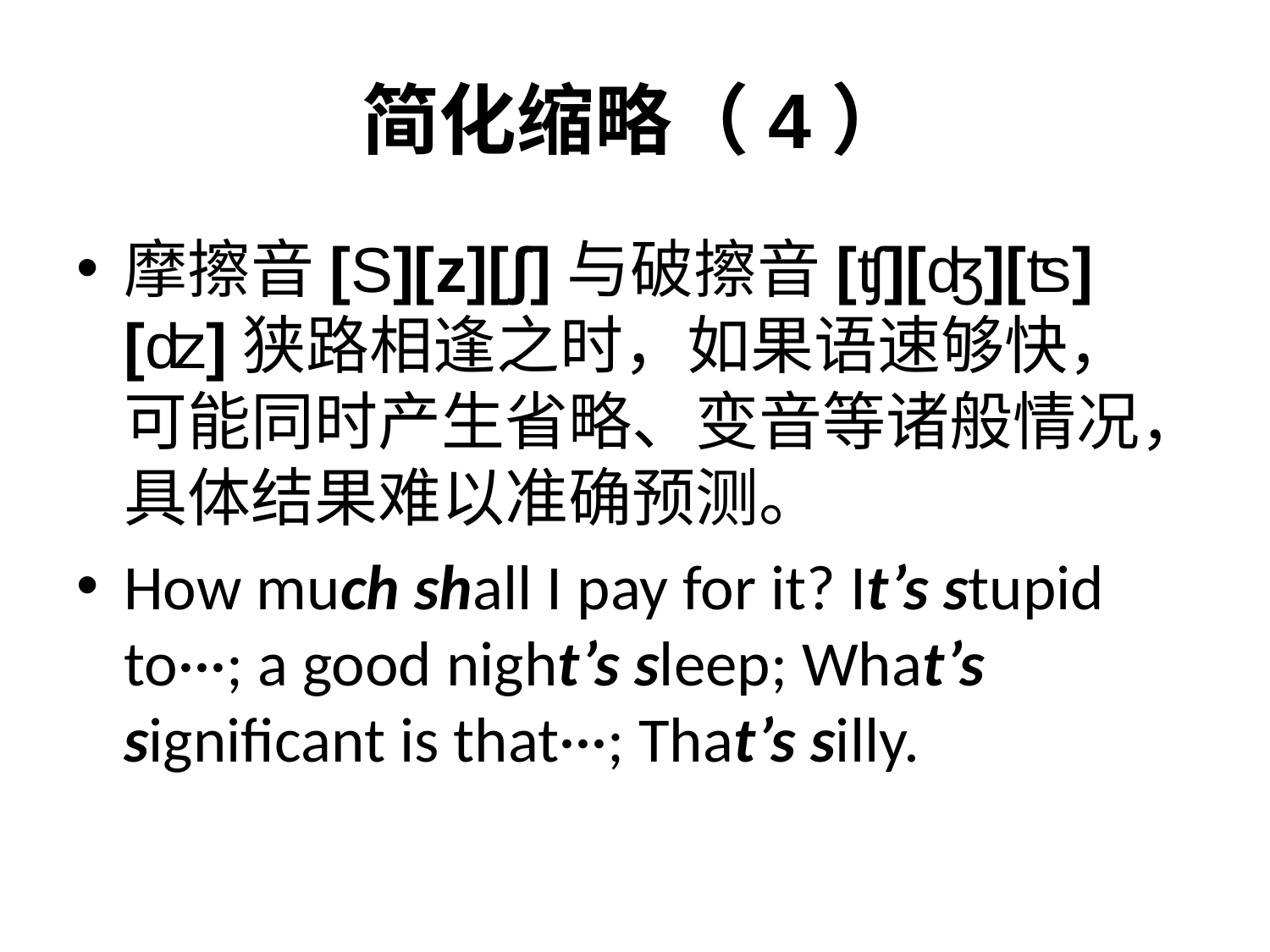

# 简化缩略（4）
摩擦音[Ѕ][z][ʃ]与破擦音[ʧ][ʤ][ʦ][ʣ]狭路相逢之时，如果语速够快，可能同时产生省略、变音等诸般情况，具体结果难以准确预测。
How much shall I pay for it? It’s stupid to···; a good night’s sleep; What’s significant is that···; That’s silly.